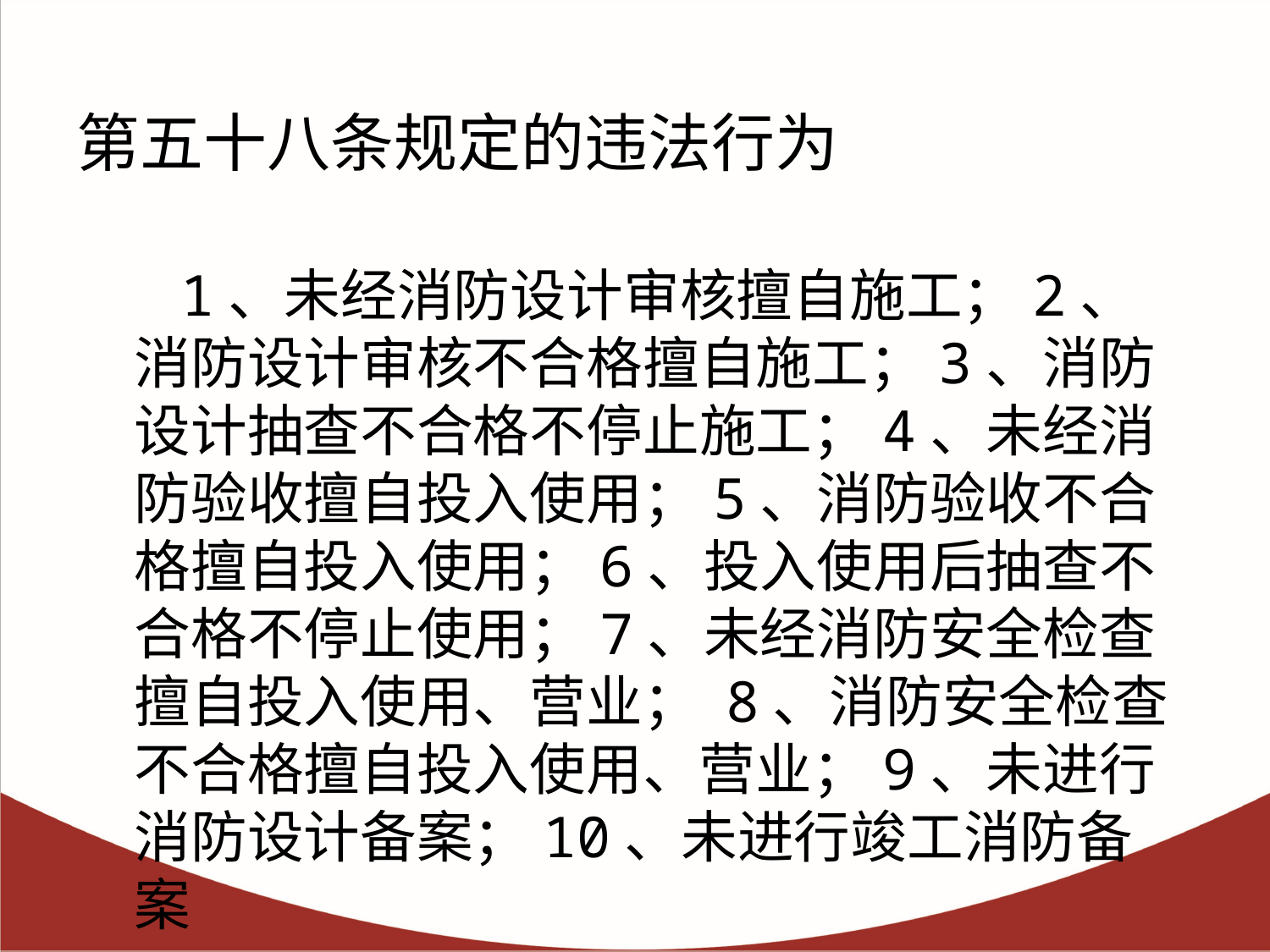

# 第五十八条规定的违法行为
      1、未经消防设计审核擅自施工；2、消防设计审核不合格擅自施工；3、消防设计抽查不合格不停止施工；4、未经消防验收擅自投入使用；5、消防验收不合格擅自投入使用；6、投入使用后抽查不合格不停止使用；7、未经消防安全检查擅自投入使用、营业； 8、消防安全检查不合格擅自投入使用、营业；9、未进行消防设计备案；10、未进行竣工消防备案